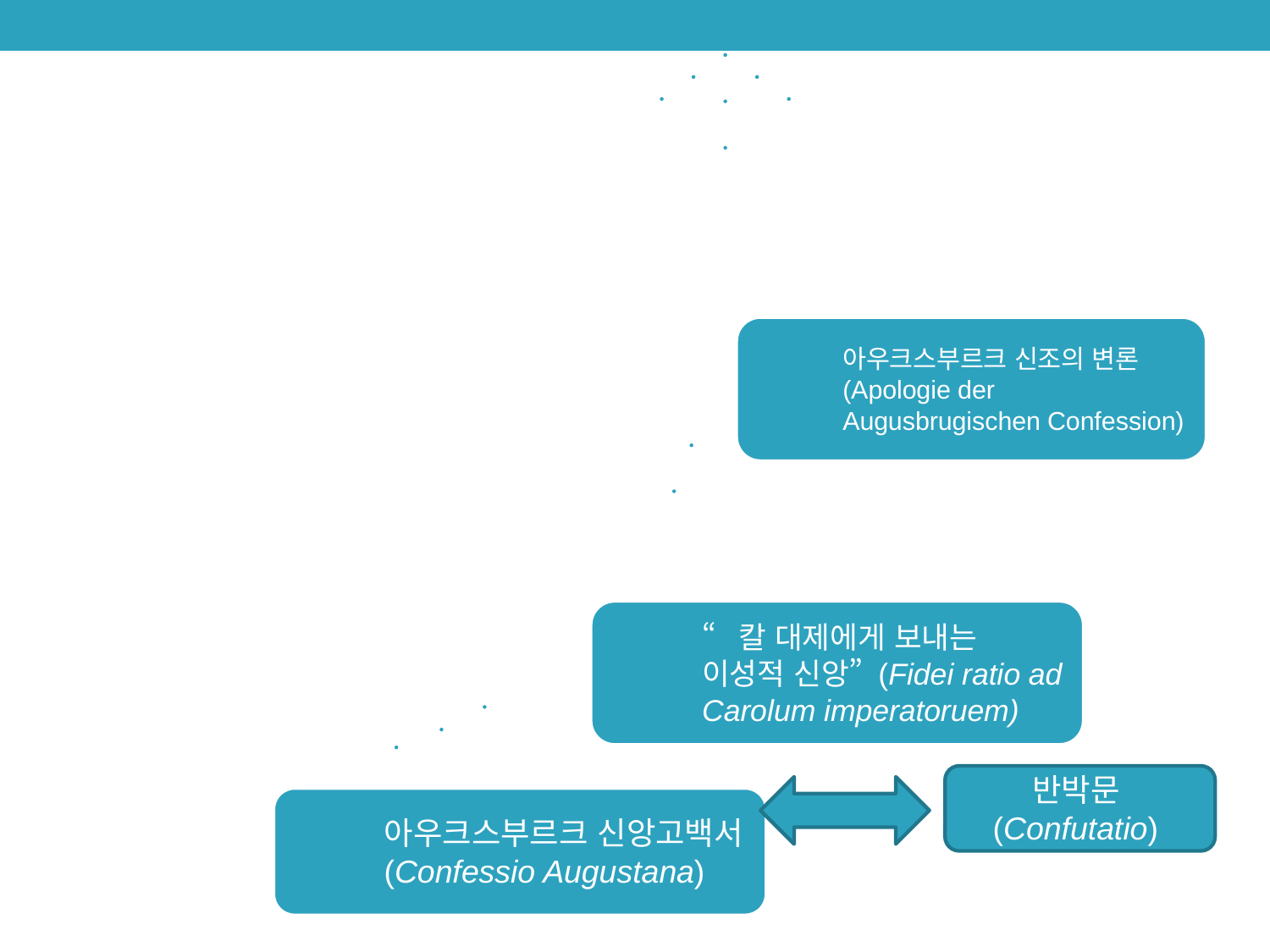

아우크스부르크 신조의 변론(Apologie der Augusbrugischen Confession)
“칼 대제에게 보내는 이성적 신앙” (Fidei ratio ad Carolum imperatoruem)
아우크스부르크 신앙고백서 (Confessio Augustana)
반박문(Confutatio)